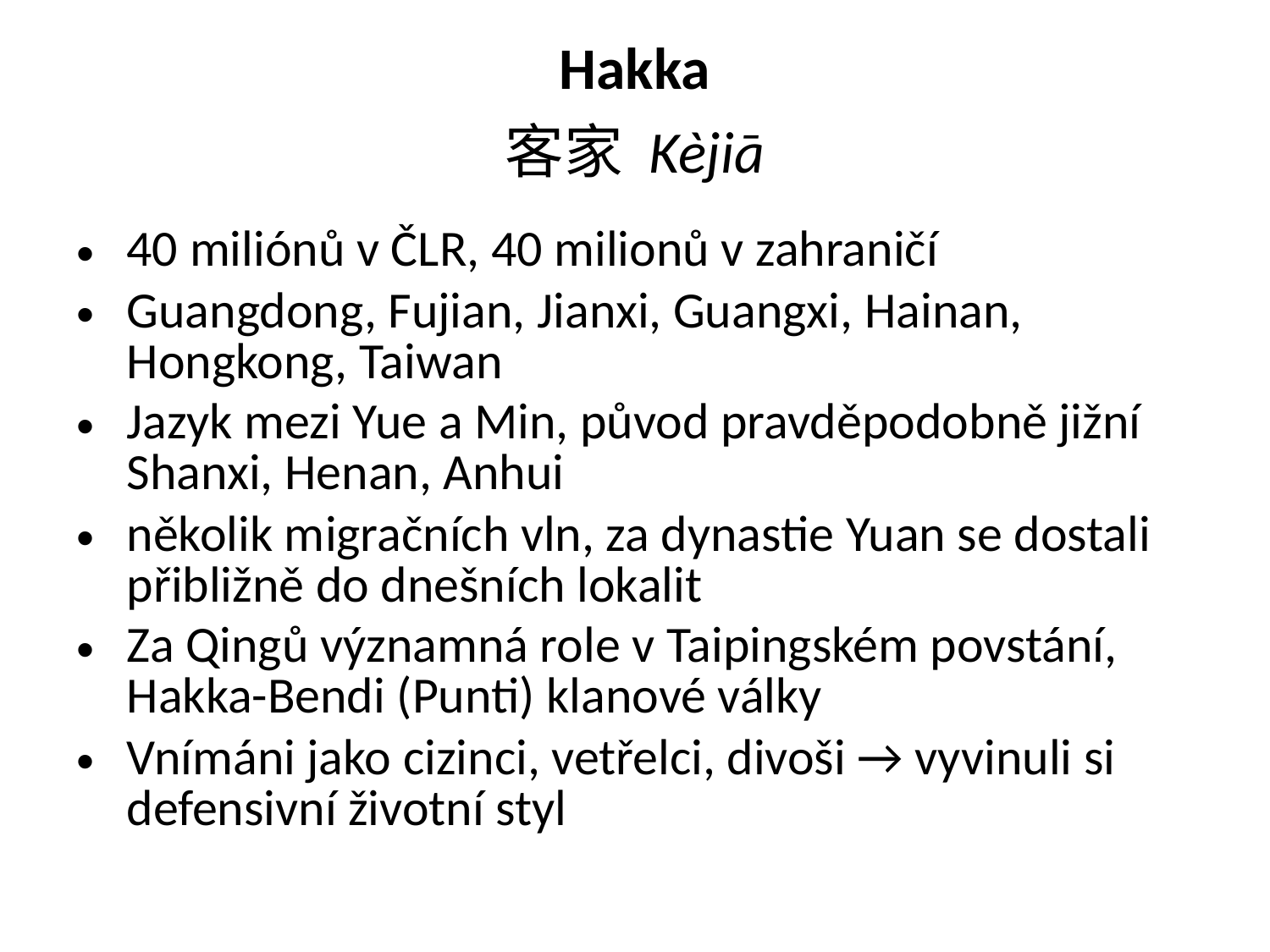

# Hakka 客家 Kèjiā
40 miliónů v ČLR, 40 milionů v zahraničí
Guangdong, Fujian, Jianxi, Guangxi, Hainan, Hongkong, Taiwan
Jazyk mezi Yue a Min, původ pravděpodobně jižní Shanxi, Henan, Anhui
několik migračních vln, za dynastie Yuan se dostali přibližně do dnešních lokalit
Za Qingů významná role v Taipingském povstání, Hakka-Bendi (Punti) klanové války
Vnímáni jako cizinci, vetřelci, divoši → vyvinuli si defensivní životní styl